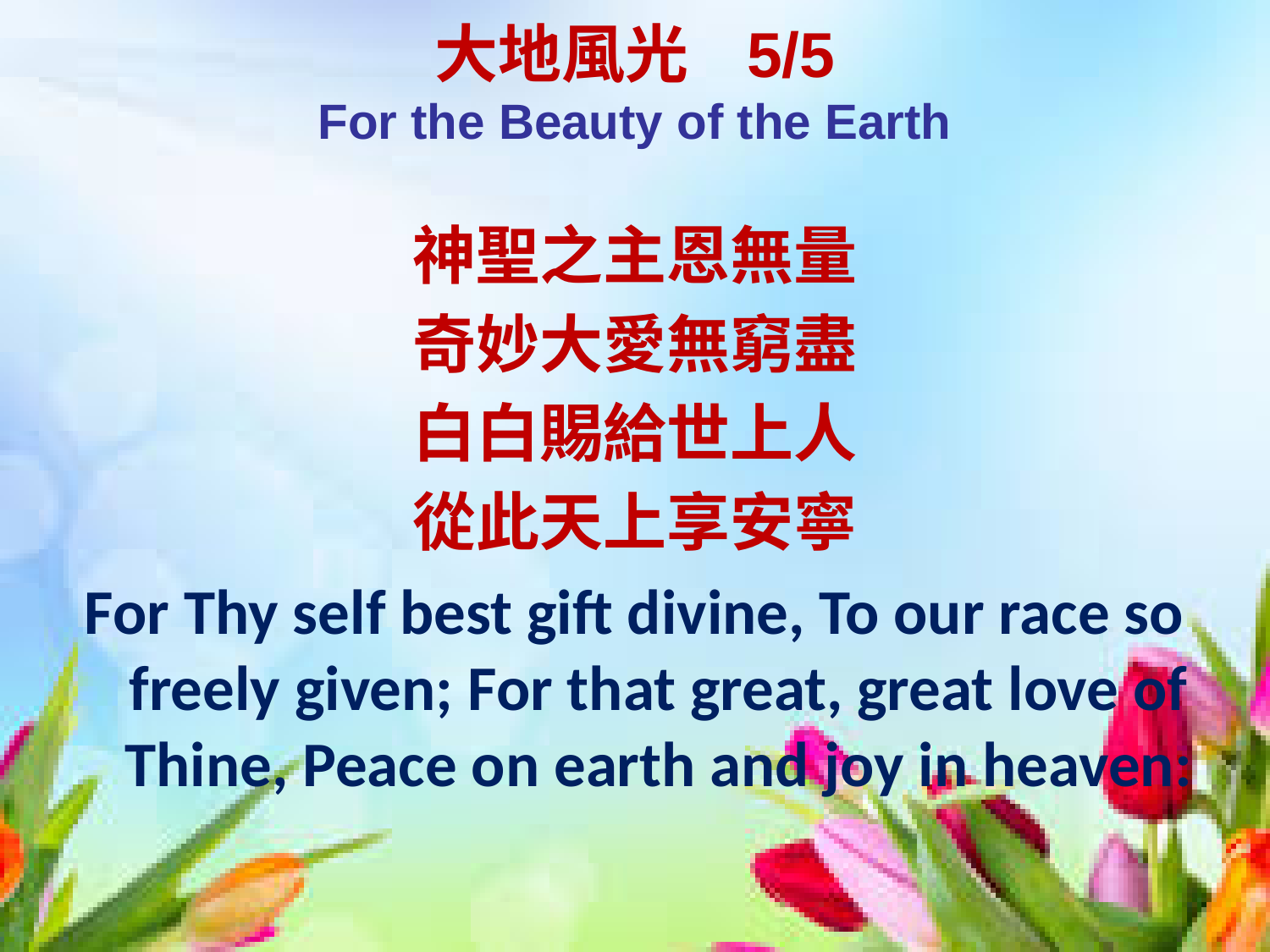

# 大地風光   5/5 For the Beauty of the Earth
神聖之主恩無量
奇妙大愛無窮盡
白白賜給世上人
從此天上享安寧
For Thy self best gift divine, To our race so freely given; For that great, great love of Thine, Peace on earth and joy in heaven: